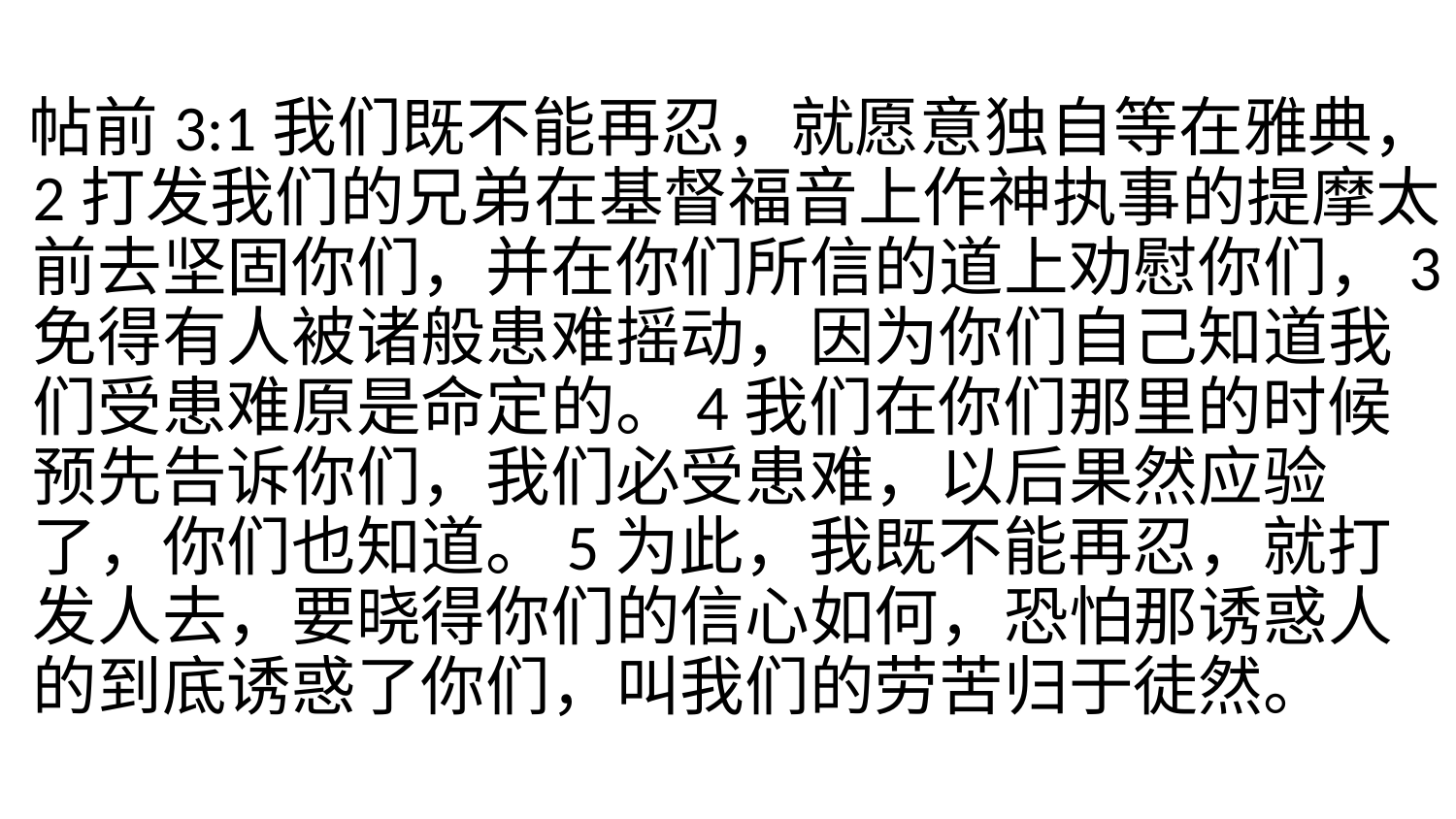

帖前3:1我们既不能再忍，就愿意独自等在雅典，2打发我们的兄弟在基督福音上作神执事的提摩太前去坚固你们，并在你们所信的道上劝慰你们，3免得有人被诸般患难摇动，因为你们自己知道我们受患难原是命定的。4我们在你们那里的时候预先告诉你们，我们必受患难，以后果然应验了，你们也知道。5为此，我既不能再忍，就打发人去，要晓得你们的信心如何，恐怕那诱惑人的到底诱惑了你们，叫我们的劳苦归于徒然。